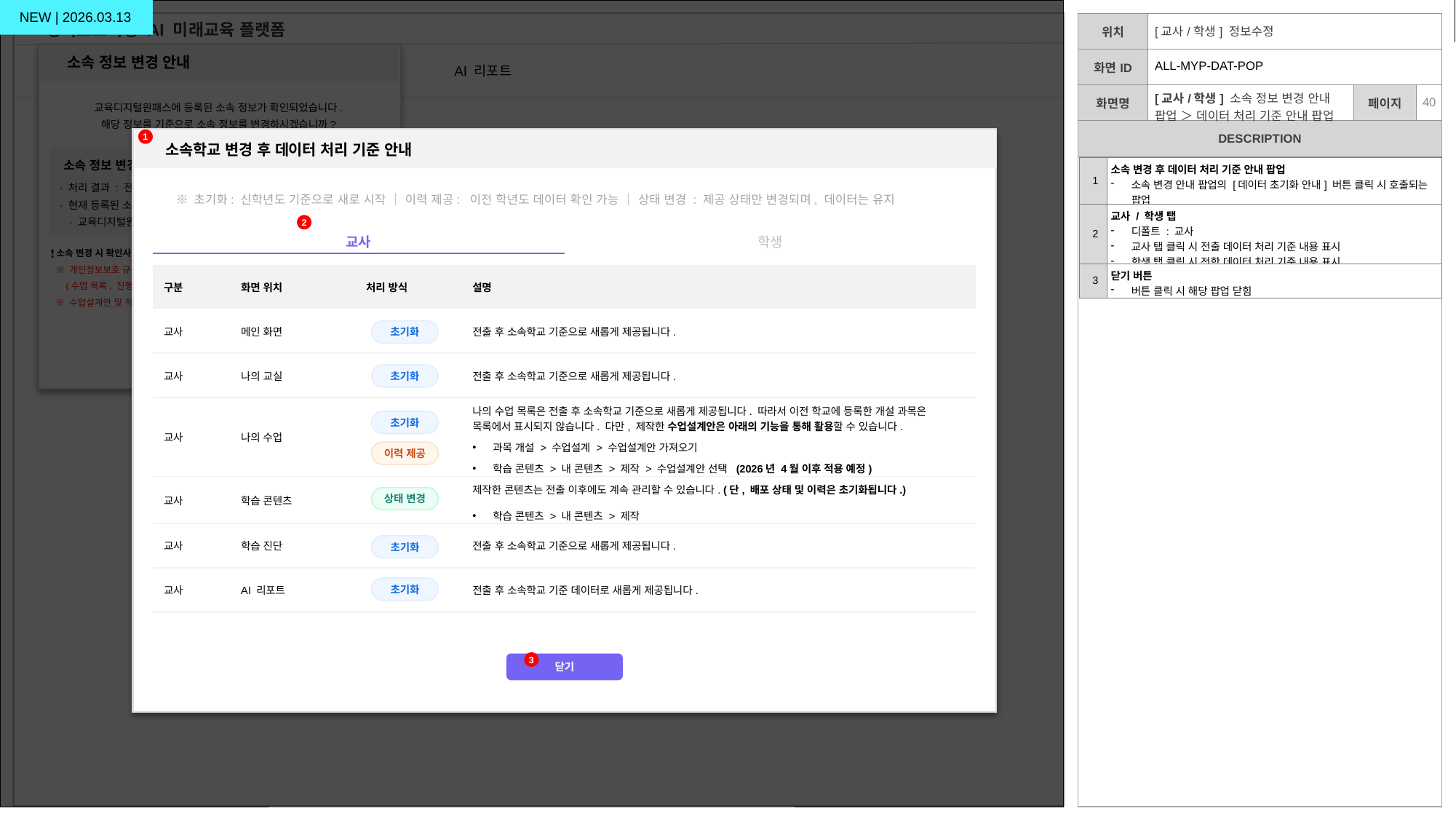

| Ver | Description |
| --- | --- |
| 2.5.3 | 데이터 처리 기준 안내 팝업 추가 |
NEW | 2026.03.13

|  | [교사/학생] 정보수정 |  |  |
| --- | --- | --- | --- |
|  | ALL-MYP-DAT-POP |  |  |
|  | [교사/학생] 소속 정보 변경 안내 팝업 ＞ 데이터 처리 기준 안내 팝업 |  |  |

소속 정보 변경 안내
교육디지털원패스에 등록된 소속 정보가 확인되었습니다.
해당 정보를 기준으로 소속 정보를 변경하시겠습니까?

1

소속학교 변경 후 데이터 처리 기준 안내

소속 정보 변경
· 처리 결과 : 전출
· 현재 등록된 소속 학교 : 경기 고등학교
· 교육디지털원패스 기준 소속 학교 : 한국 고등학교
| 1 | 소속 변경 후 데이터 처리 기준 안내 팝업 소속 변경 안내 팝업의 [데이터 초기화 안내] 버튼 클릭 시 호출되는 팝업 |
| --- | --- |
| 2 | 교사 / 학생 탭 디폴트 : 교사 교사 탭 클릭 시 전출 데이터 처리 기준 내용 표시 학생 탭 클릭 시 전학 데이터 처리 기준 내용 표시 |
| 3 | 닫기 버튼 버튼 클릭 시 해당 팝업 닫힘 |
※ 초기화: 신학년도 기준으로 새로 시작 ｜ 이력 제공:  이전 학년도 데이터 확인 가능 ｜ 상태 변경 : 제공 상태만 변경되며, 데이터는 유지
2
| 교사 | 학생 |
| --- | --- |
❗소속 변경 시 확인사항
  ※ 개인정보보호 규정에 따라 기존 학교의 수업·학습 데이터는 모두 초기화됩니다.
      (수업 목록, 진행 정보, 통합학습 데이터, AI 서술형 평가 결과 포함)
  ※ 수업설계안 및 직접 제작한 학습 콘텐츠는 이력으로 유지됩니다.
| 구분 | 화면 위치 | 처리 방식 | 설명 |
| --- | --- | --- | --- |
| 교사 | 메인 화면 |  | 전출 후 소속학교 기준으로 새롭게 제공됩니다. |
| 교사 | 나의 교실 |  | 전출 후 소속학교 기준으로 새롭게 제공됩니다. |
| 교사 | 나의 수업 |  | 나의 수업 목록은 전출 후 소속학교 기준으로 새롭게 제공됩니다. 따라서 이전 학교에 등록한 개설 과목은 목록에서 표시되지 않습니다. 다만, 제작한 수업설계안은 아래의 기능을 통해 활용할 수 있습니다. 과목 개설 > 수업설계 > 수업설계안 가져오기 학습 콘텐츠 > 내 콘텐츠 > 제작 > 수업설계안 선택 (2026년 4월 이후 적용 예정) |
| 교사 | 학습 콘텐츠 |  | 제작한 콘텐츠는 전출 이후에도 계속 관리할 수 있습니다. (단, 배포 상태 및 이력은 초기화됩니다.) 학습 콘텐츠 > 내 콘텐츠 > 제작 |
| 교사 | 학습 진단 |  | 전출 후 소속학교 기준으로 새롭게 제공됩니다. |
| 교사 | AI 리포트 |  | 전출 후 소속학교 기준 데이터로 새롭게 제공됩니다. |
데이터 초기화 안내 >
초기화
취소
네, 변경할게요
초기화
초기화
이력 제공
상태 변경
초기화
초기화
3
닫기